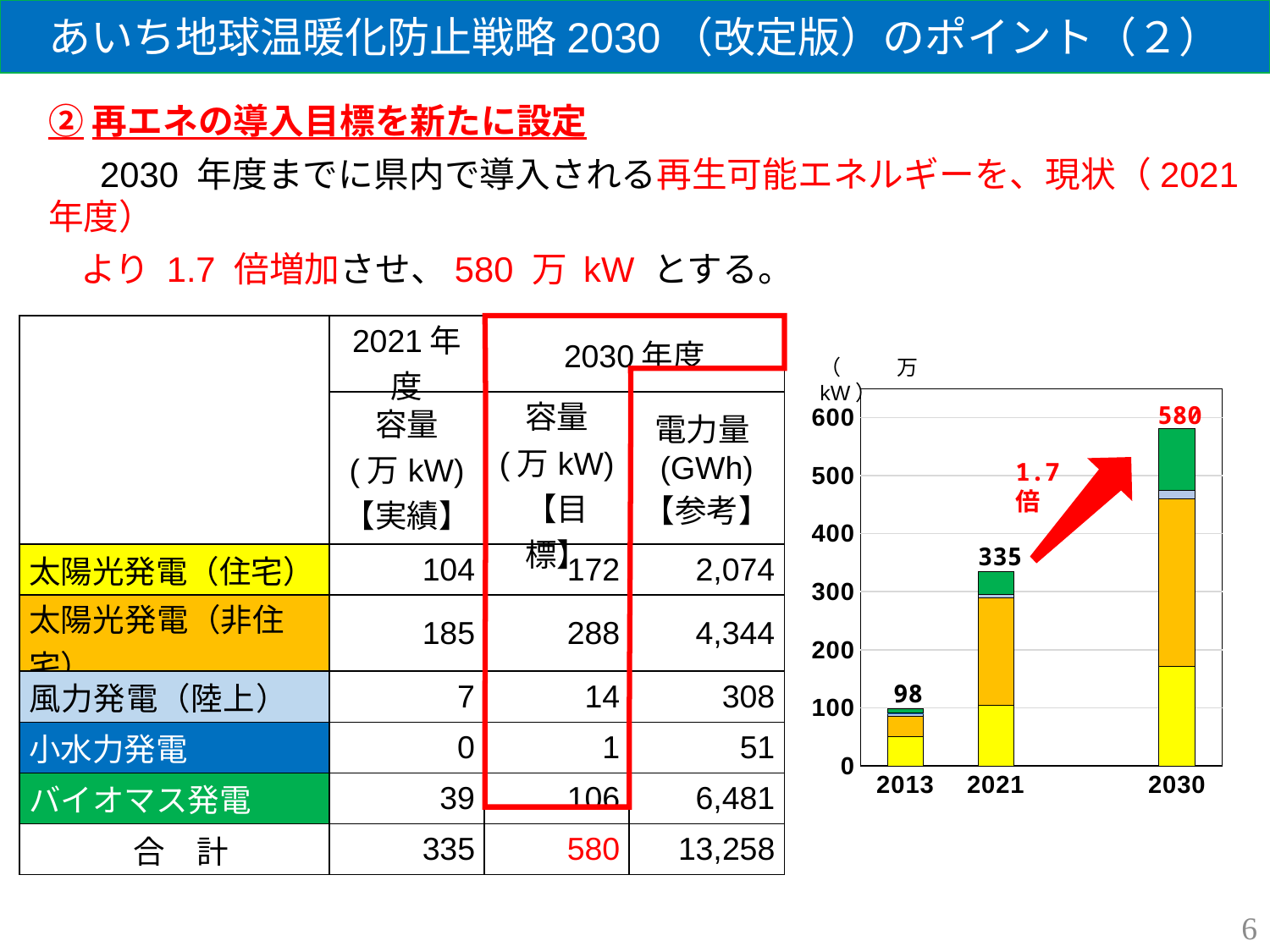

あいち地球温暖化防止戦略2030（改定版）のポイント（２）
②再エネの導入目標を新たに設定
　 2030 年度までに県内で導入される再生可能エネルギーを、現状（2021 年度）
   より 1.7 倍増加させ、580 万 kW とする。

|  | 2021年度 | 2030年度 |  |
| --- | --- | --- | --- |
|  | 容量 (万kW) 【実績】 | 容量 (万kW) 【目標】 | 電力量(GWh) 【参考】 |
| 太陽光発電（住宅） | 104 | 172 | 2,074 |
| 太陽光発電（非住宅） | 185 | 288 | 4,344 |
| 風力発電（陸上） | 7 | 14 | 308 |
| 小水力発電 | 0 | 1 | 51 |
| バイオマス発電 | 39 | 106 | 6,481 |
| 合　計 | 335 | 580 | 13,258 |

### Chart

| Category | 太陽光発電（住宅） | 太陽光発電（非住宅） | 風力発電（陸上） | 小水力発電 | バイオマス発電 |
|---|---|---|---|---|---|
| 2013 | 50.2 | 35.0 | 5.4 | 0.1 | 7.8 |
| 2021 | 103.7 | 185.3 | 6.5 | 0.4 | 39.0 |
|  | None | None | None | None | None |
| 2030 | 172.0 | 288.0 | 14.0 | 1.0 | 106.0 |
（万kW）
580
1.7倍

335
98
6